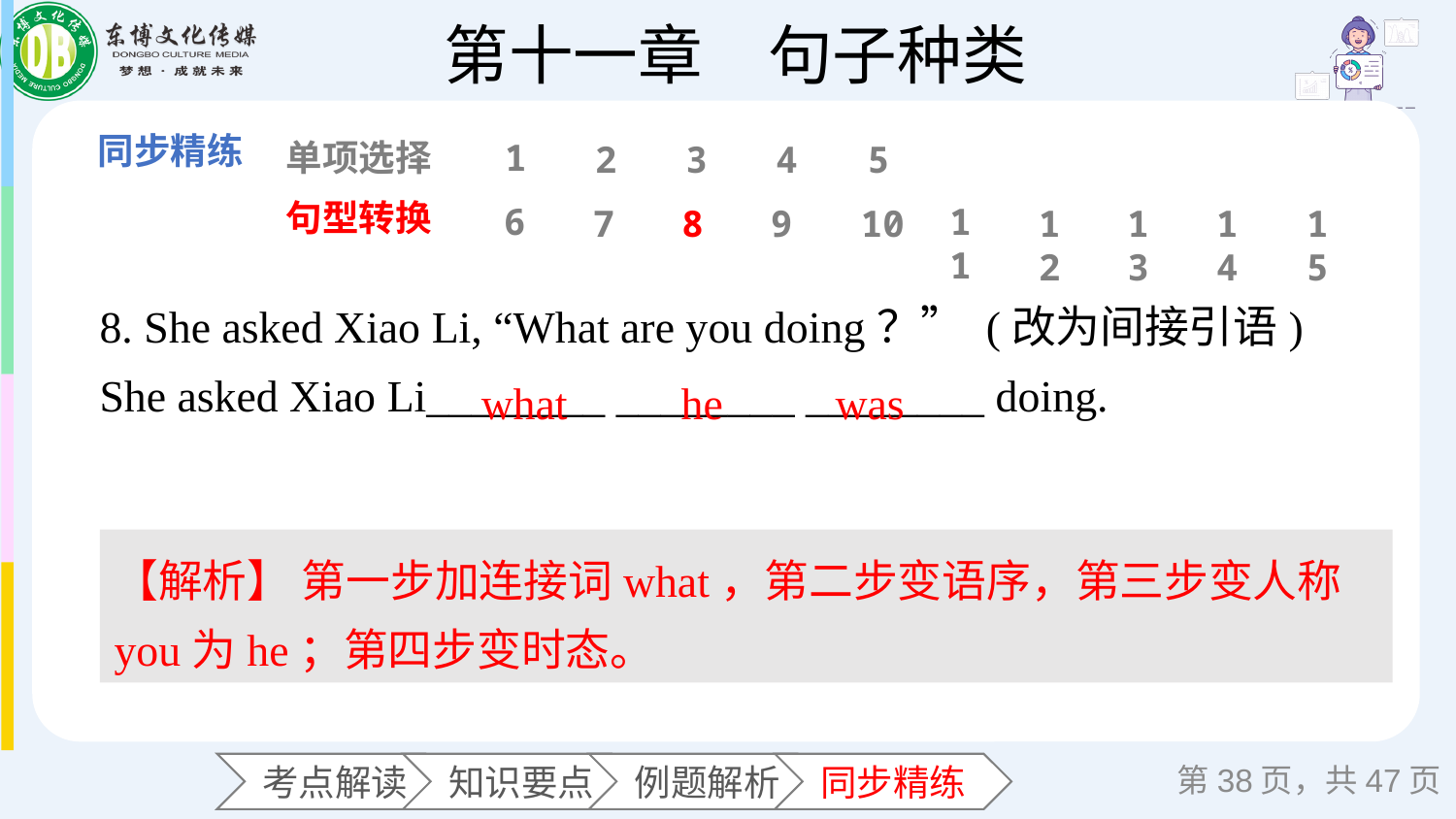

单项选择
1
2
3
4
5
句型转换
6
11
7
8
9
10
12
13
14
15

8. She asked Xiao Li, “What are you doing？” (改为间接引语)
She asked Xiao Li________ ________ ________ doing.
what
he
was
【解析】 第一步加连接词what，第二步变语序，第三步变人称you为he；第四步变时态。
第38页，共47页